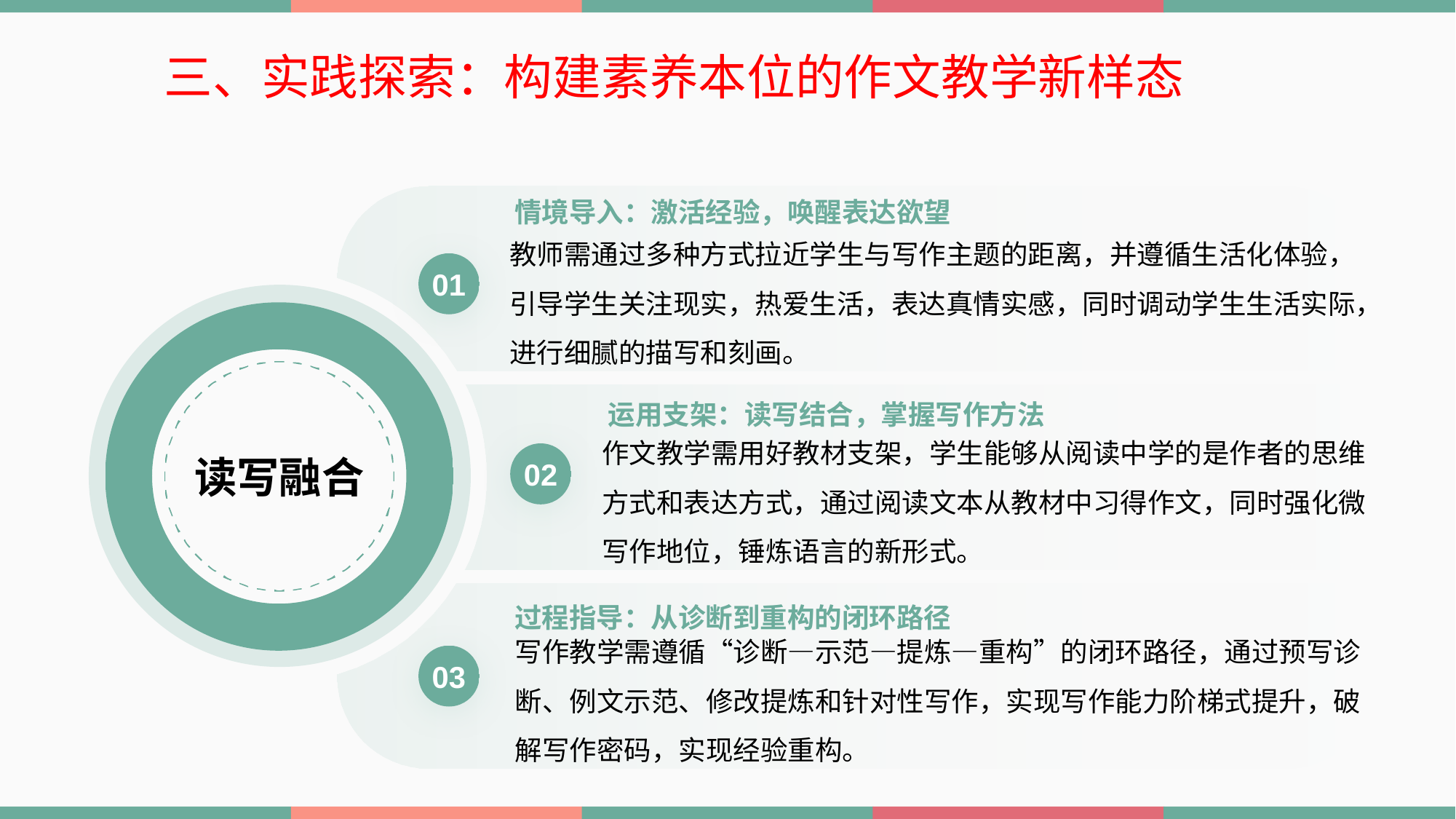

三、实践探索：构建素养本位的作文教学新样态
情境导入：激活经验，唤醒表达欲望

教师需通过多种方式拉近学生与写作主题的距离，并遵循生活化体验，引导学生关注现实，热爱生活，表达真情实感，同时调动学生生活实际，进行细腻的描写和刻画。

01

读写融合
运用支架：读写结合，掌握写作方法

作文教学需用好教材支架，学生能够从阅读中学的是作者的思维方式和表达方式，通过阅读文本从教材中习得作文，同时强化微写作地位，锤炼语言的新形式。

02
过程指导：从诊断到重构的闭环路径

写作教学需遵循“诊断—示范—提炼—重构”的闭环路径，通过预写诊断、例文示范、修改提炼和针对性写作，实现写作能力阶梯式提升，破解写作密码，实现经验重构。

03